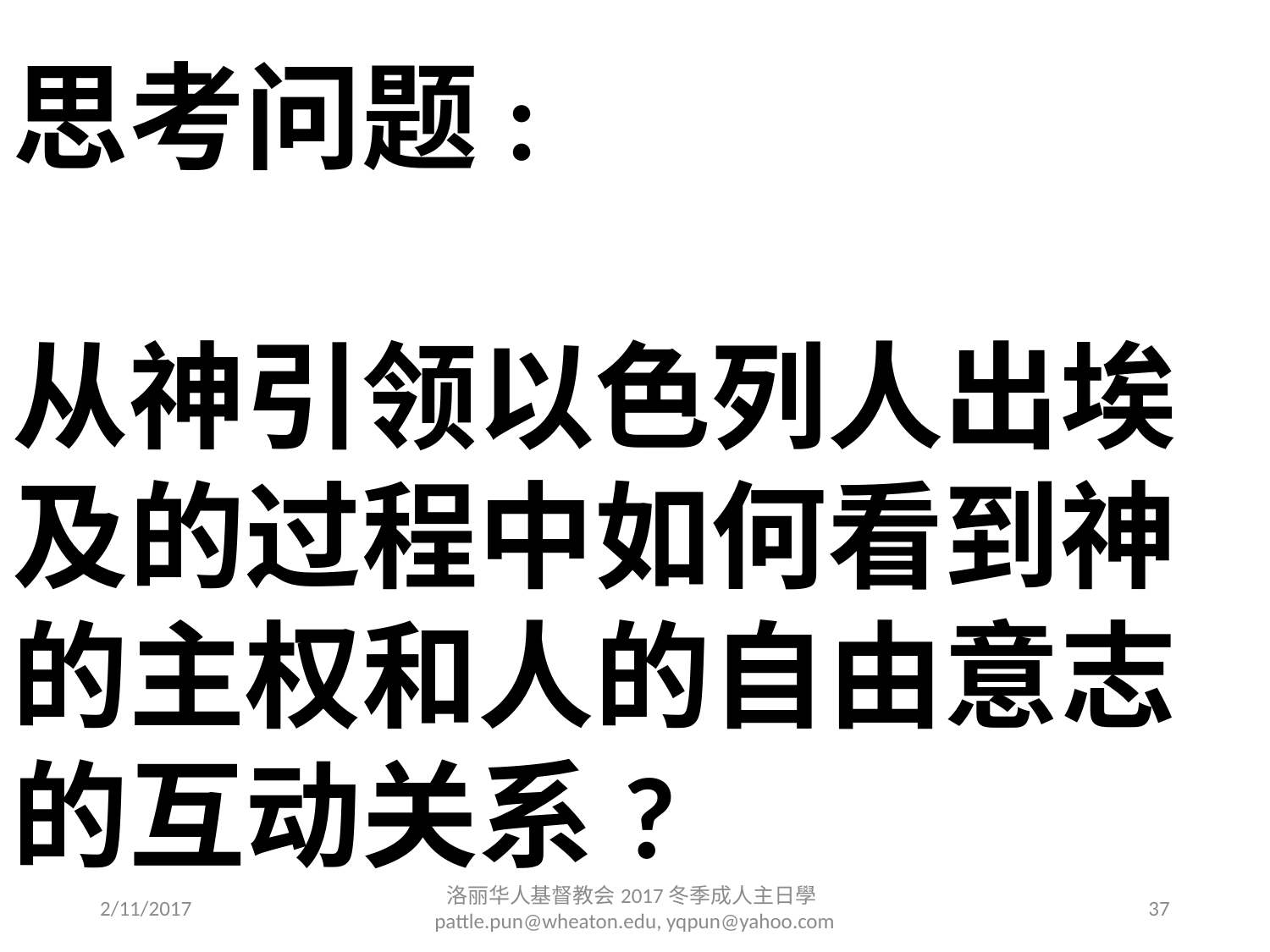

思考问题:

从神引领以色列人出埃及的过程中如何看到神的主权和人的自由意志的互动关系?
2/11/2017
洛丽华⼈基督教会2017冬季成⼈主⽇學  pattle.pun@wheaton.edu, yqpun@yahoo.com
37